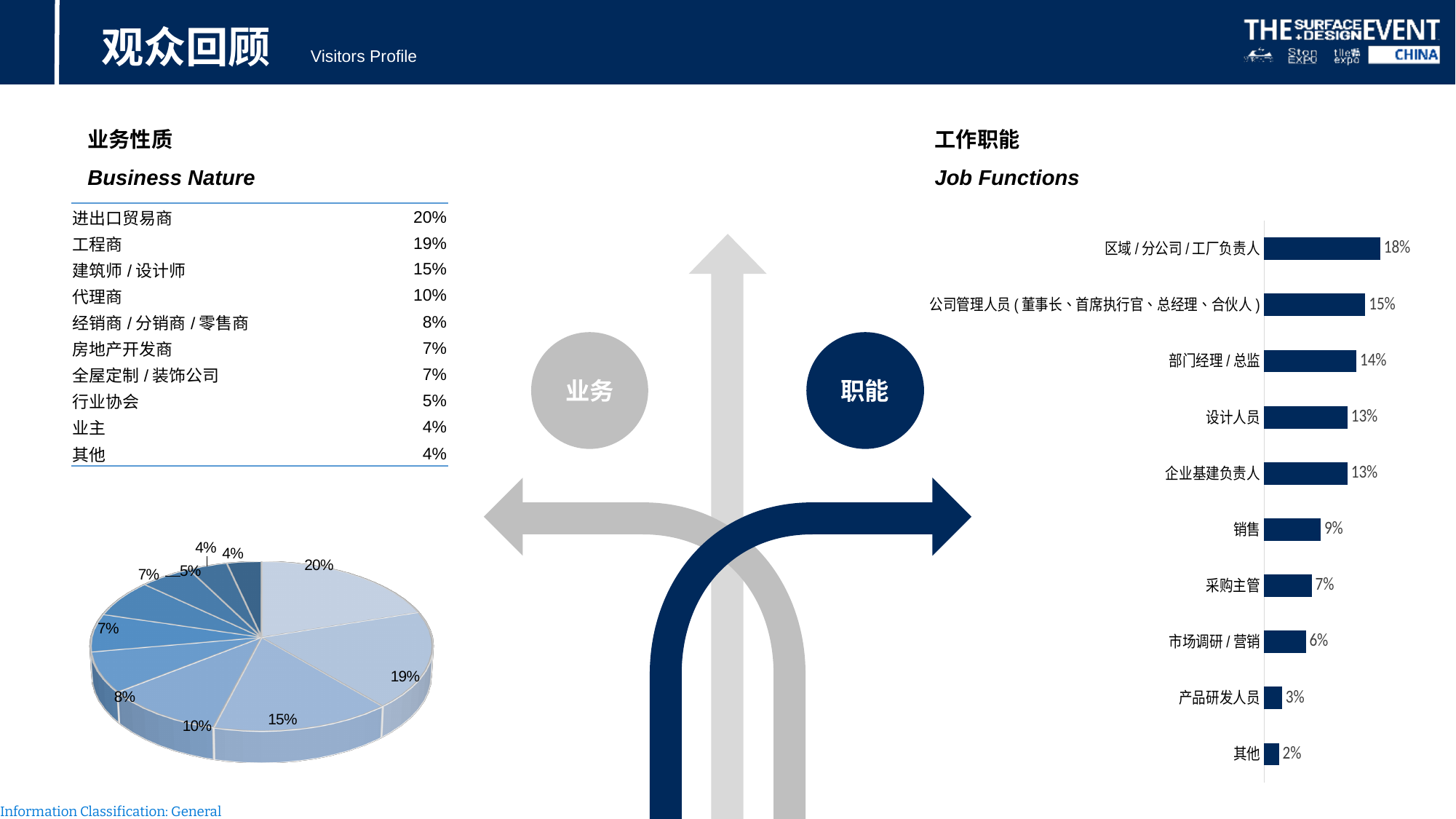

工作计划安排
观众回顾
01
Visitors Profile
WORK SCHEDULE
业务性质
Business Nature
工作职能
Job Functions
| 进出口贸易商 | 20% |
| --- | --- |
| 工程商 | 19% |
| 建筑师/设计师 | 15% |
| 代理商 | 10% |
| 经销商/分销商/零售商 | 8% |
| 房地产开发商 | 7% |
| 全屋定制/装饰公司 | 7% |
| 行业协会 | 5% |
| 业主 | 4% |
| 其他 | 4% |

### Chart

| Category | 列1 |
|---|---|
| 其他 | 0.022727272727272728 |
| 产品研发人员 | 0.02727272727272727 |
| 市场调研/营销 | 0.06363636363636363 |
| 采购主管 | 0.07272727272727272 |
| 销售 | 0.08636363636363636 |
| 企业基建负责人 | 0.12727272727272726 |
| 设计人员 | 0.12727272727272726 |
| 部门经理/总监 | 0.1409090909090909 |
| 公司管理人员(董事长、首席执行官、总经理、合伙人) | 0.15454545454545454 |
| 区域/分公司/工厂负责人 | 0.17727272727272728 |
业务
职能

[unsupported chart]

汇报：张三